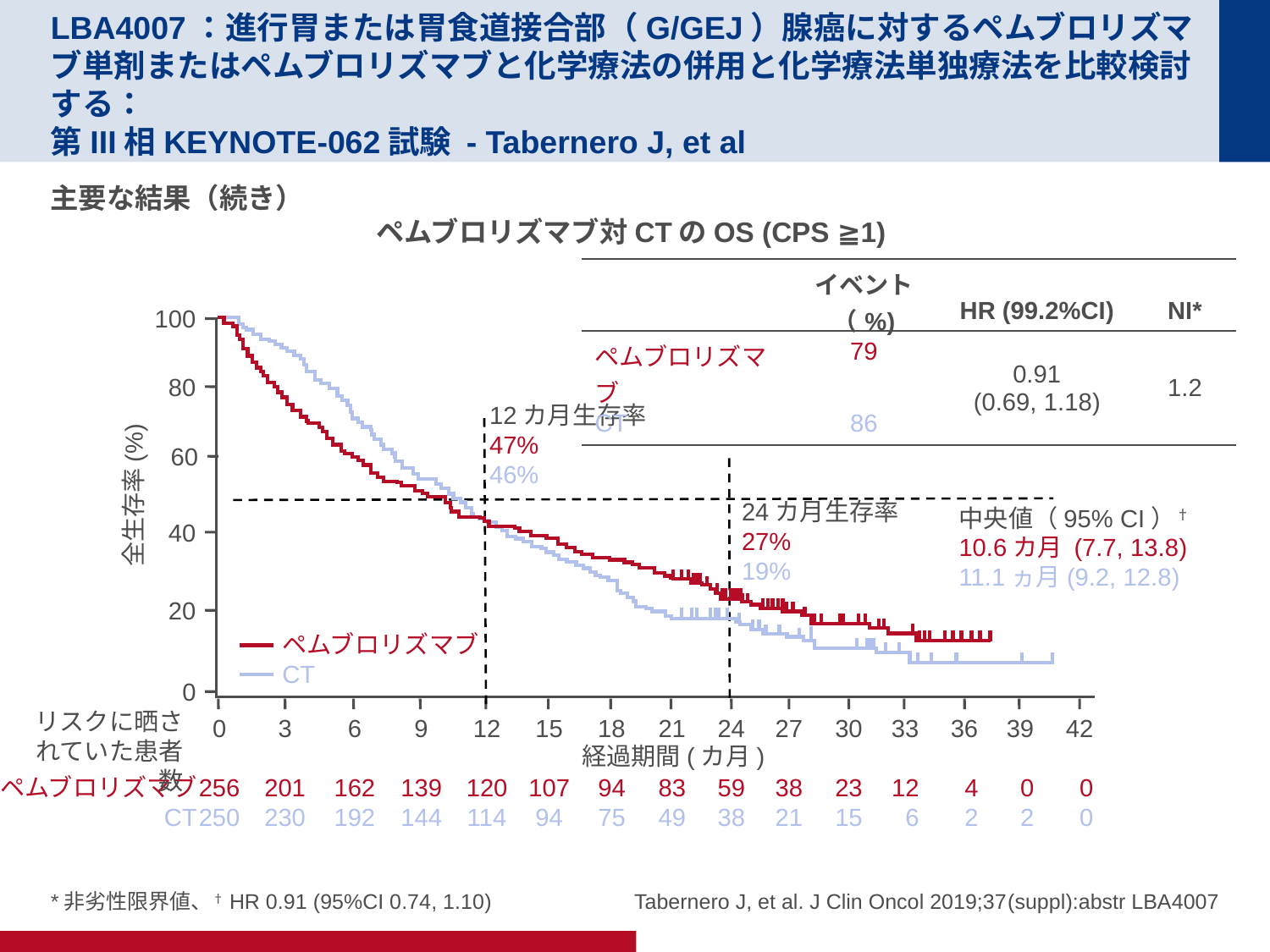

# LBA4007：進行胃または胃食道接合部（G/GEJ）腺癌に対するペムブロリズマブ単剤またはペムブロリズマブと化学療法の併用と化学療法単独療法を比較検討する： 第III相KEYNOTE-062試験 - Tabernero J, et al
主要な結果（続き）

ペムブロリズマブ対CTのOS (CPS ≧1)
|  | イベント（%) | HR (99.2%CI) | NI\* |
| --- | --- | --- | --- |
| ペムブロリズマブ | 79 | 0.91 (0.69, 1.18) | 1.2 |
| CT | 86 |  |  |
100

80

12カ月生存率
47%
46%
60

全生存率(%)
24カ月生存率
27%
19%
中央値（95% CI）†
10.6カ月 (7.7, 13.8)
11.1ヵ月(9.2, 12.8)
40

20

ペムブロリズマブ
CT
0

0

256
250

3

201
230

6

162
192

9

139
144

12

120
114

15

107
94

18

94
75

21

83
49

24

59
38

27

38
21

30

23
15

33

12
6

36

4
2

39

0
2

リスクに晒されていた患者数
42

0
0
経過期間(カ月)
ペムブロリズマブ
CT
*非劣性限界値、†HR 0.91 (95%CI 0.74, 1.10)
Tabernero J, et al. J Clin Oncol 2019;37(suppl):abstr LBA4007